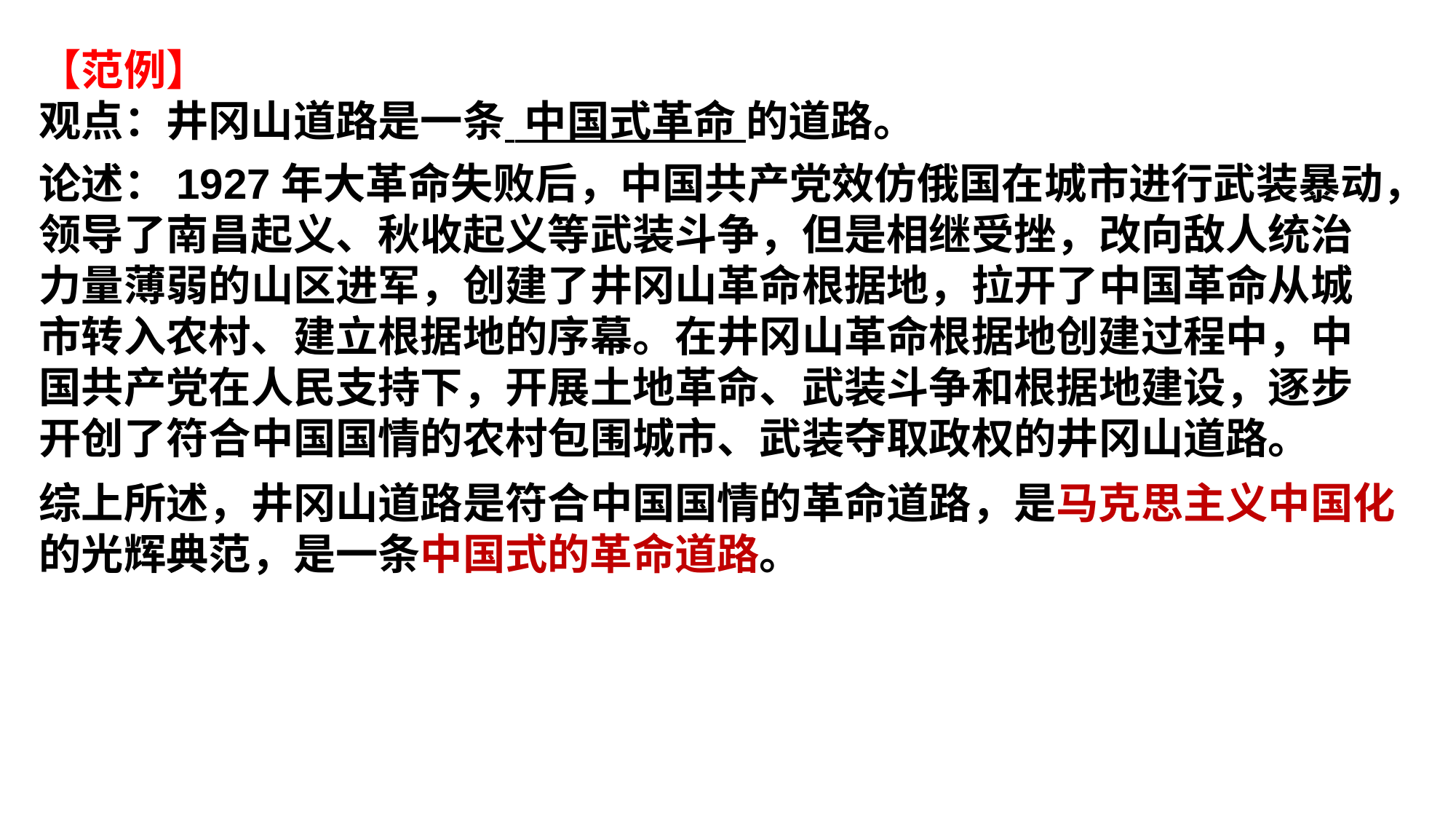

【范例】
观点：井冈山道路是一条  中国式革命 的道路。
论述：1927年大革命失败后，中国共产党效仿俄国在城市进行武装暴动，领导了南昌起义、秋收起义等武装斗争，但是相继受挫，改向敌人统治力量薄弱的山区进军，创建了井冈山革命根据地，拉开了中国革命从城市转入农村、建立根据地的序幕。在井冈山革命根据地创建过程中，中国共产党在人民支持下，开展土地革命、武装斗争和根据地建设，逐步开创了符合中国国情的农村包围城市、武装夺取政权的井冈山道路。
综上所述，井冈山道路是符合中国国情的革命道路，是马克思主义中国化的光辉典范，是一条中国式的革命道路。